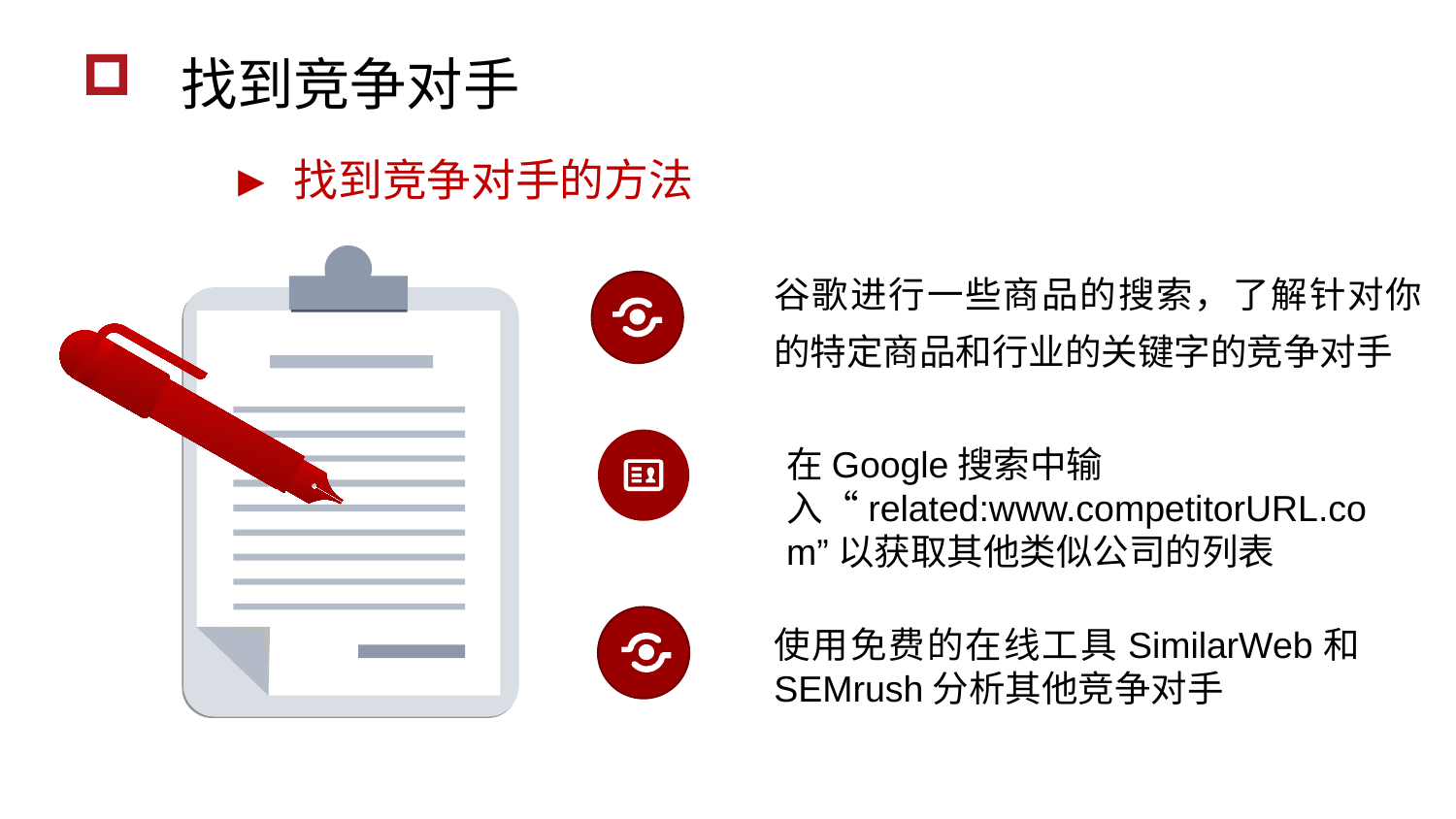

找到竞争对手
► 找到竞争对手的方法

谷歌进行一些商品的搜索，了解针对你的特定商品和行业的关键字的竞争对手

在Google搜索中输入“related:www.competitorURL.com”以获取其他类似公司的列表

使用免费的在线工具SimilarWeb和SEMrush分析其他竞争对手